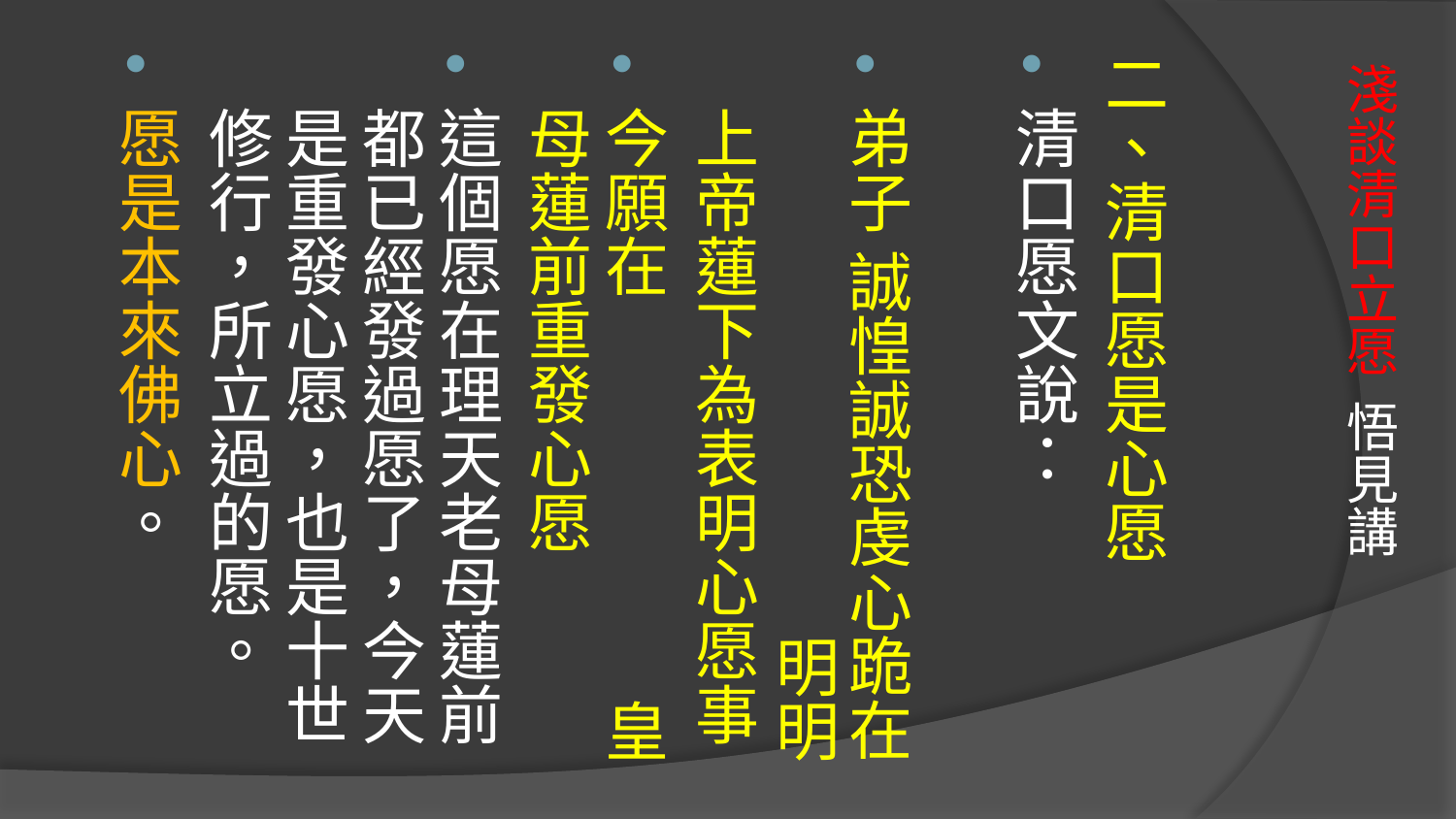

二、清口愿是心愿
清口愿文說：
弟子 誠惶誠恐虔心跪在                                      明明上帝蓮下為表明心愿事
今願在                            皇母蓮前重發心愿
這個愿在理天老母蓮前都已經發過愿了，今天是重發心愿，也是十世修行，所立過的愿。
愿是本來佛心。

# 淺談清口立愿  悟見講